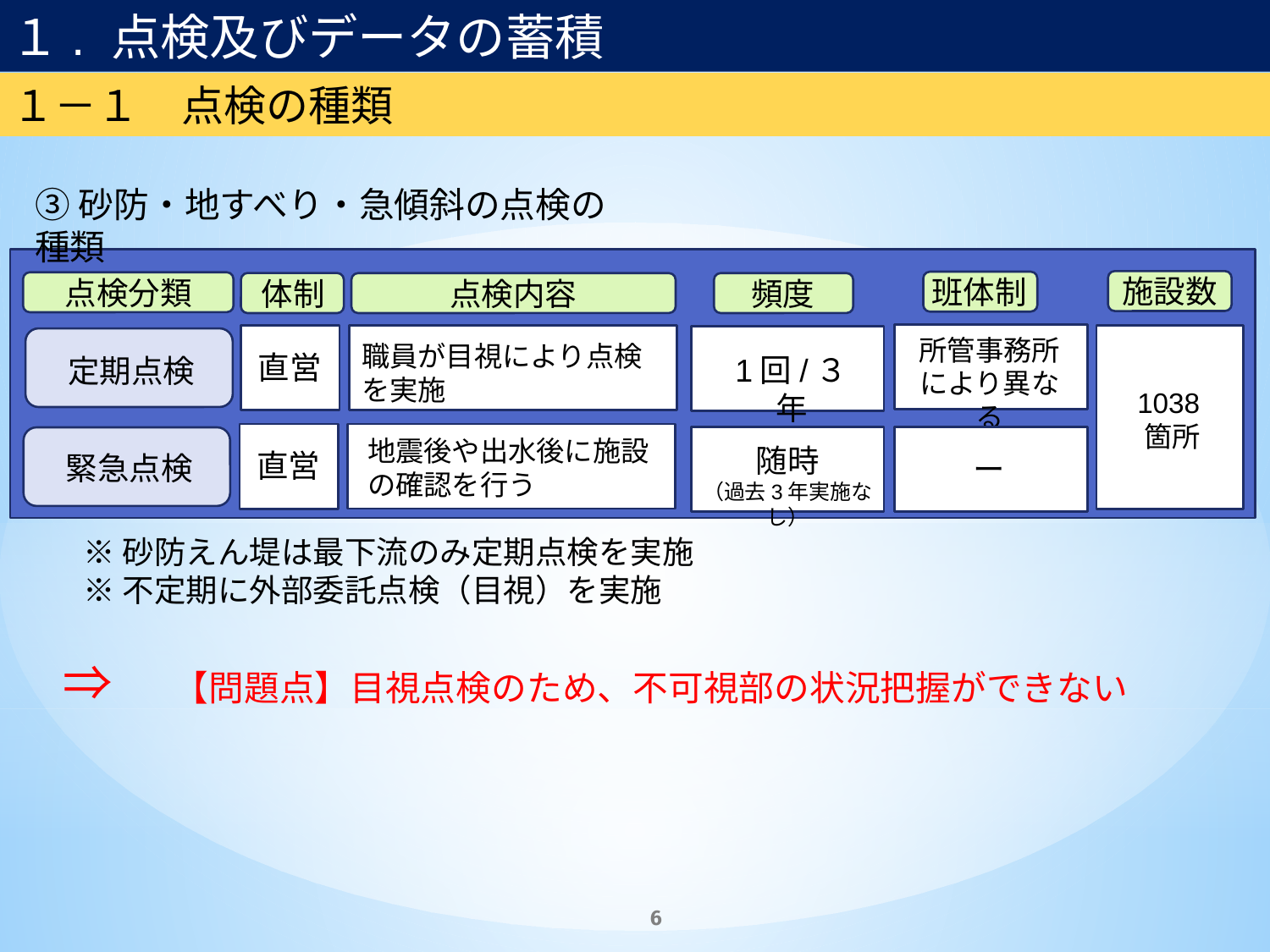

１. 点検及びデータの蓄積
１－１　点検の種類
≪修正箇所≫
問題点を追記
③砂防・地すべり・急傾斜の点検の種類

班体制

点検分類

体制

点検内容

頻度

所管事務所により異なる

直営

職員が目視により点検を実施

1回/３年

定期点検

地震後や出水後に施設の確認を行う

直営

ー

随時
（過去3年実施なし）

緊急点検
施設数

1038箇所
※砂防えん堤は最下流のみ定期点検を実施
※不定期に外部委託点検（目視）を実施
⇒　【問題点】目視点検のため、不可視部の状況把握ができない
6